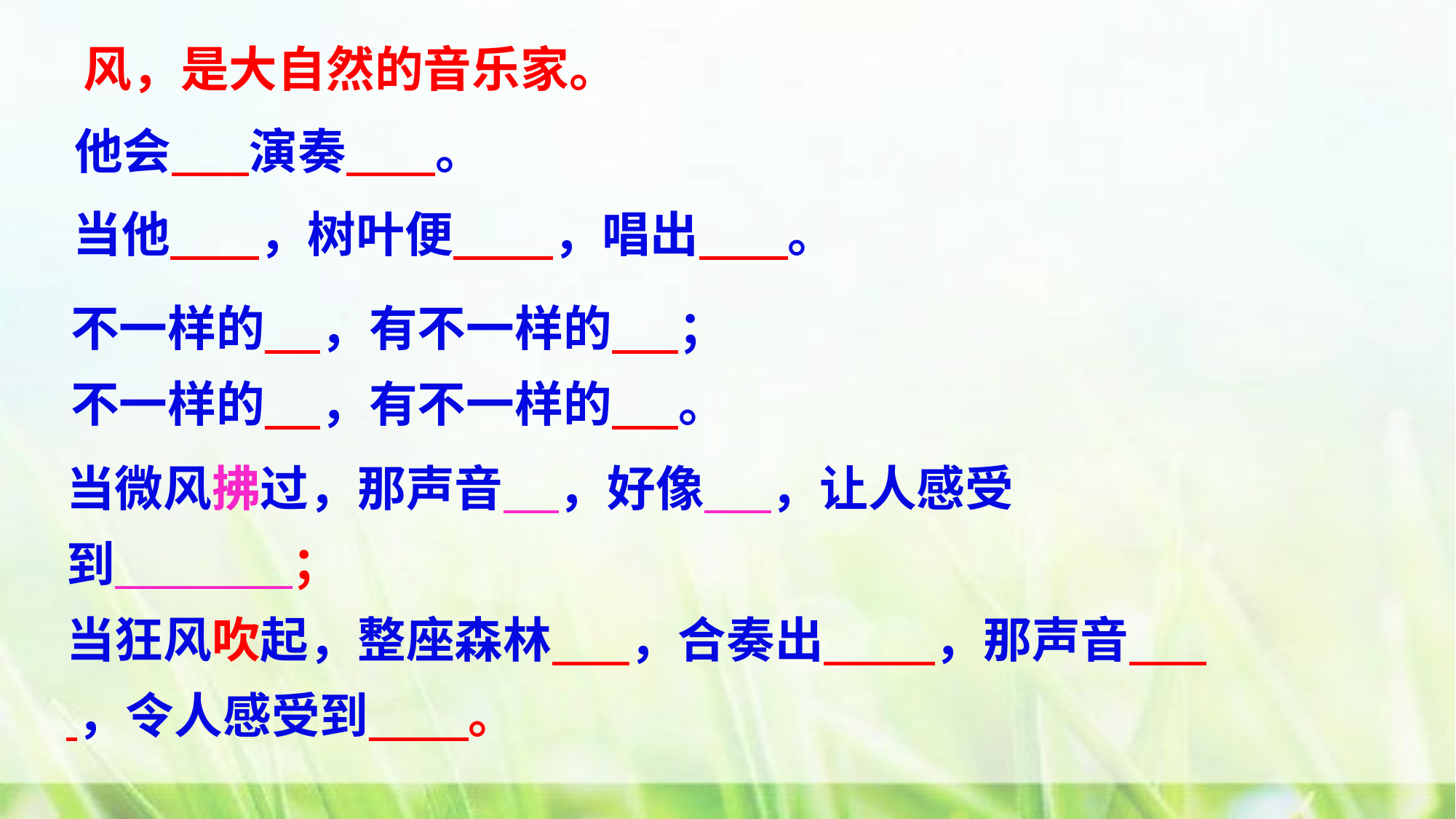

风，是大自然的音乐家。
他会       演奏        。
当他        ，树叶便         ，唱出        。
不一样的     ，有不一样的      ；
不一样的     ，有不一样的      。
当微风拂过，那声音     ，好像      ，让人感受
到                ；
当狂风吹起，整座森林       ，合奏出          ，那声音         ，令人感受到         。